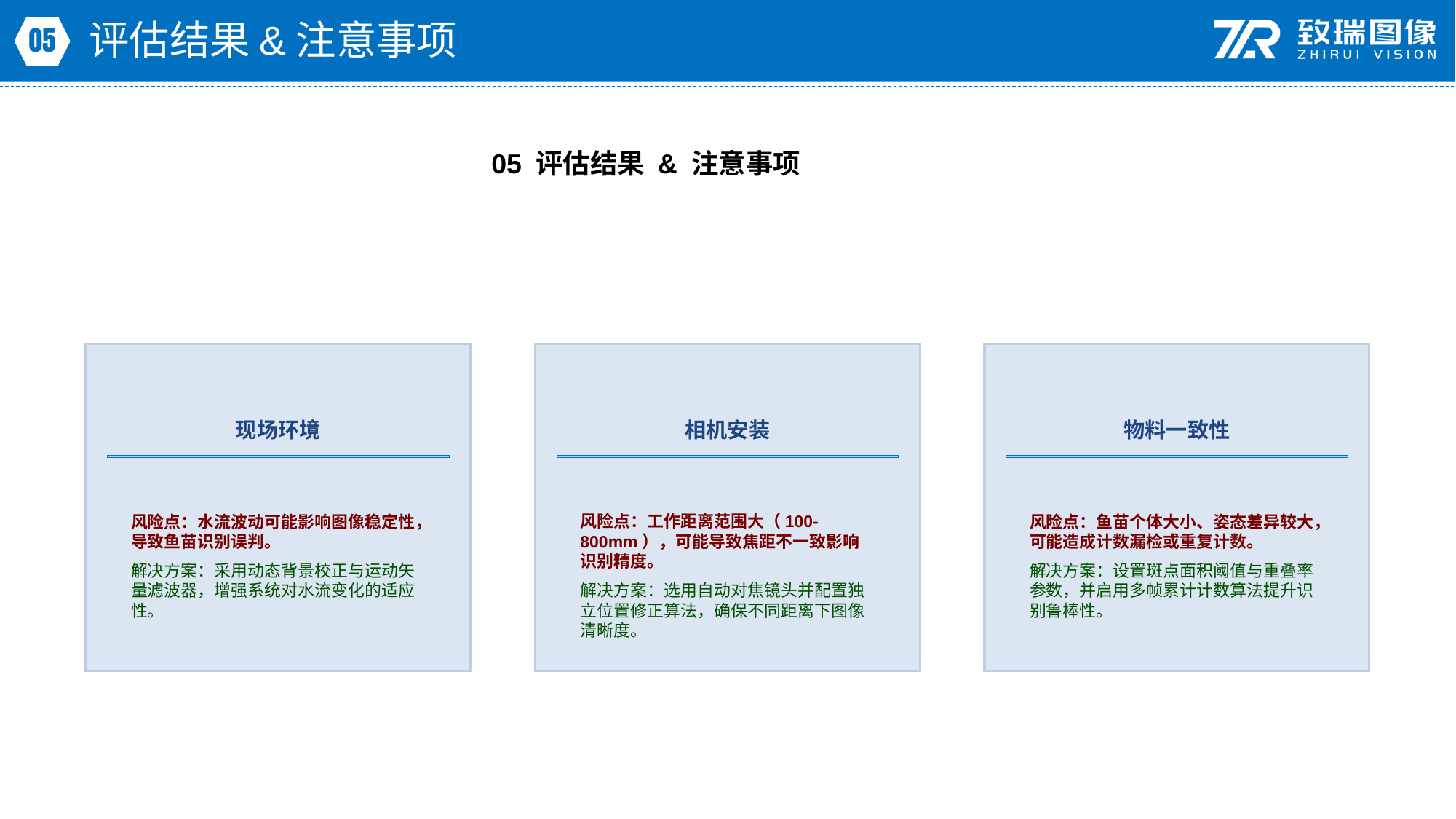

评估结果&注意事项
05

05 评估结果 & 注意事项

现场环境

相机安装

物料一致性

风险点：水流波动可能影响图像稳定性，导致鱼苗识别误判。
解决方案：采用动态背景校正与运动矢量滤波器，增强系统对水流变化的适应性。

风险点：工作距离范围大（100-800mm），可能导致焦距不一致影响识别精度。
解决方案：选用自动对焦镜头并配置独立位置修正算法，确保不同距离下图像清晰度。

风险点：鱼苗个体大小、姿态差异较大，可能造成计数漏检或重复计数。
解决方案：设置斑点面积阈值与重叠率参数，并启用多帧累计计数算法提升识别鲁棒性。